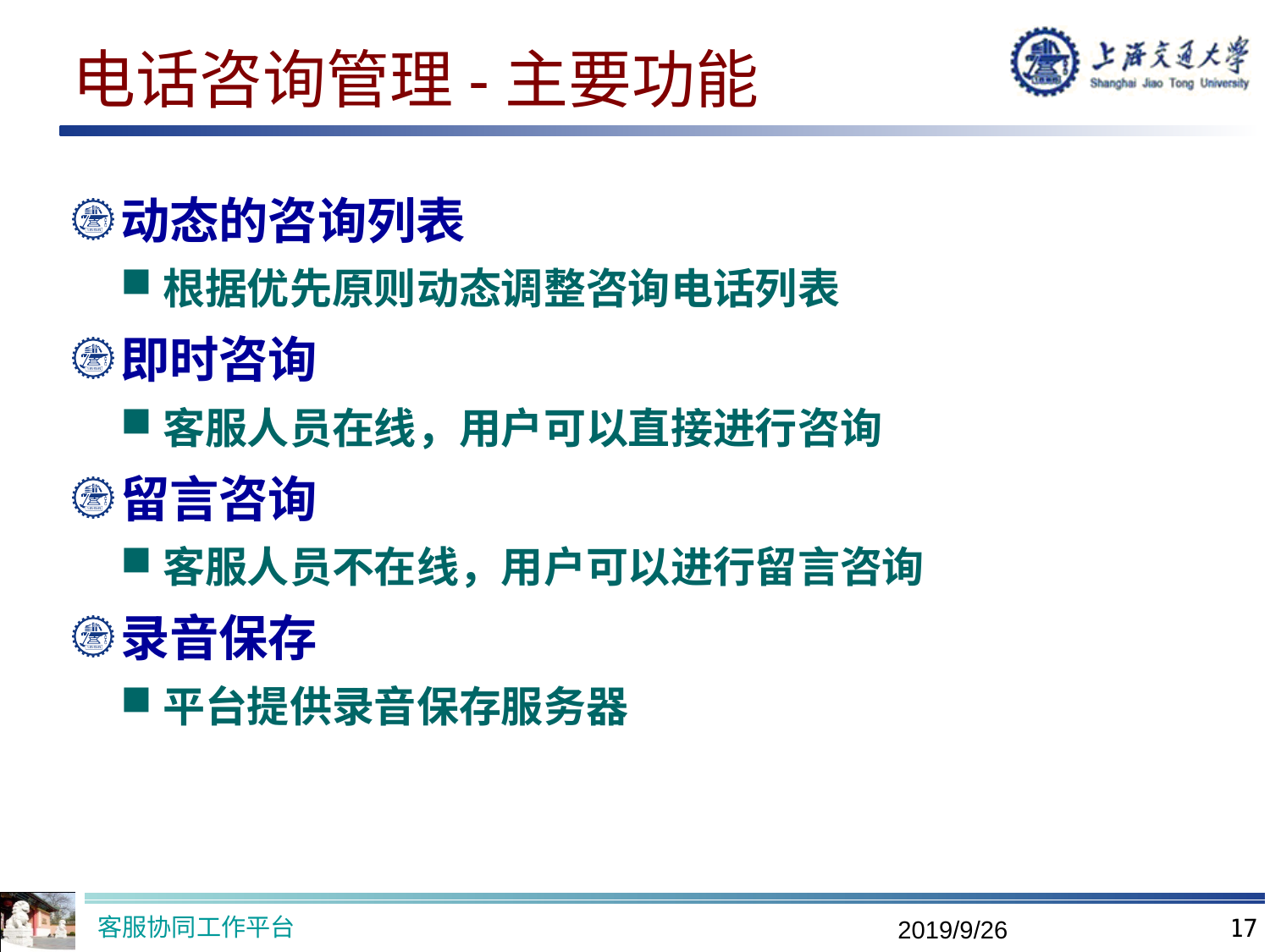

# 电话咨询管理-主要功能
动态的咨询列表
根据优先原则动态调整咨询电话列表
即时咨询
客服人员在线，用户可以直接进行咨询
留言咨询
客服人员不在线，用户可以进行留言咨询
录音保存
平台提供录音保存服务器
客服协同工作平台
17
2019/9/26